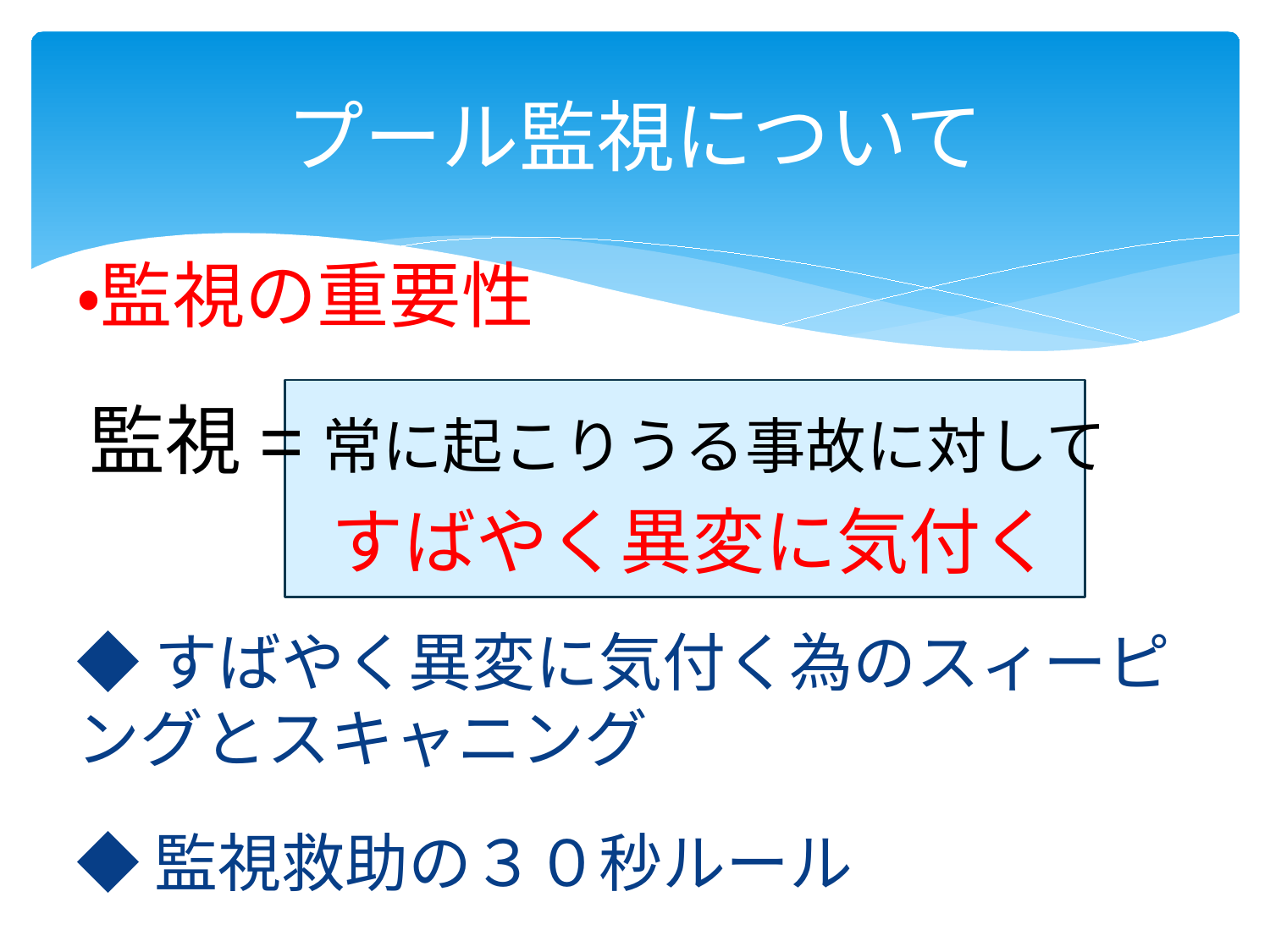

# プール監視について
・監視の重要性
監視=常に起こりうる事故に対して

すばやく異変に気付く
◆すばやく異変に気付く為のスィーピングとスキャニング
◆監視救助の３０秒ルール